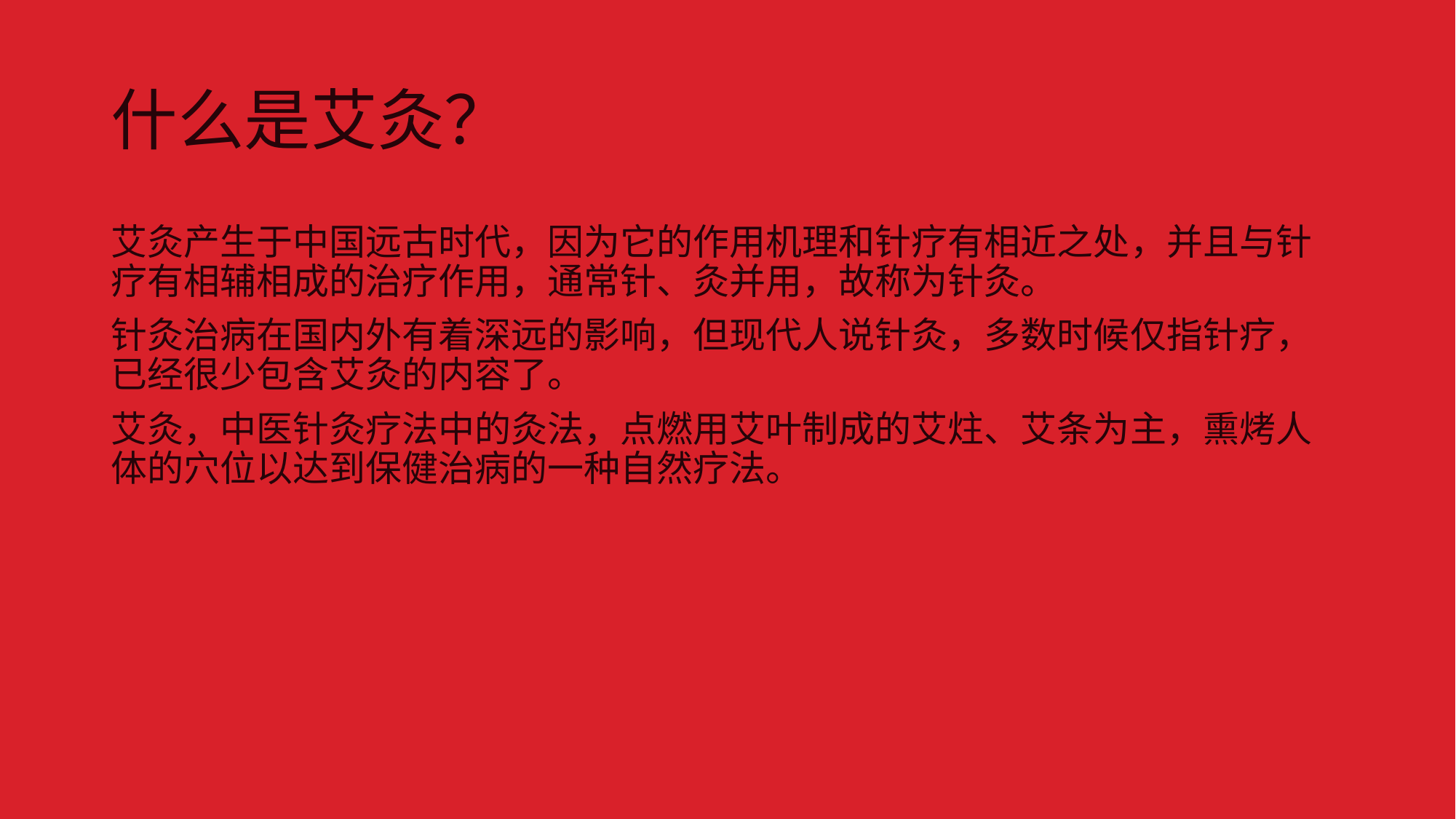

# 什么是艾灸？
艾灸产生于中国远古时代，因为它的作用机理和针疗有相近之处，并且与针疗有相辅相成的治疗作用，通常针、灸并用，故称为针灸。
针灸治病在国内外有着深远的影响，但现代人说针灸，多数时候仅指针疗，已经很少包含艾灸的内容了。
艾灸，中医针灸疗法中的灸法，点燃用艾叶制成的艾炷、艾条为主，熏烤人体的穴位以达到保健治病的一种自然疗法。